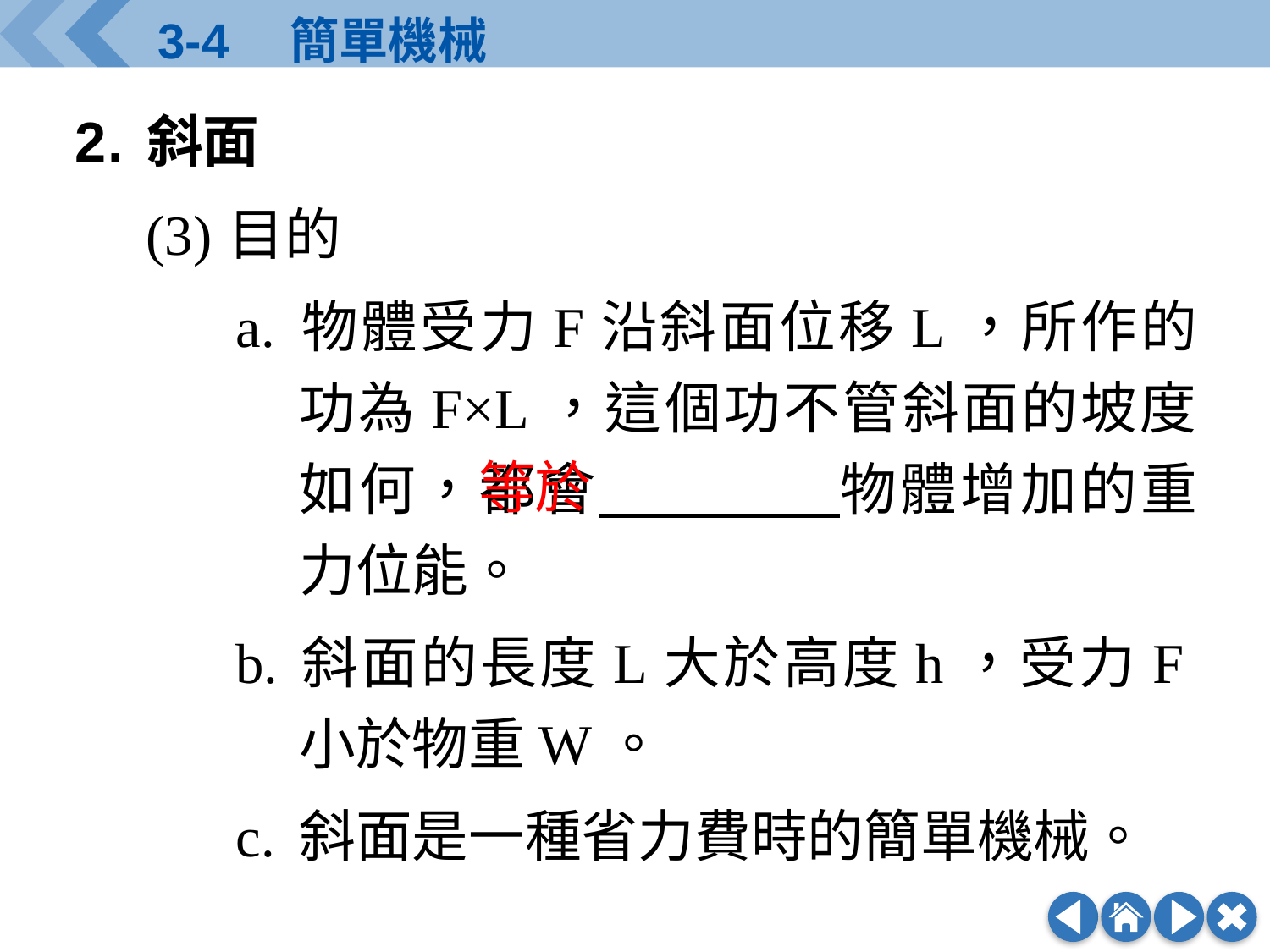

斜面
(3)	目的
a.	物體受力F沿斜面位移L，所作的功為F×L，這個功不管斜面的坡度如何，都會　　　　物體增加的重力位能。
b.	斜面的長度L大於高度h，受力F小於物重W。
c.	斜面是一種省力費時的簡單機械。
等於